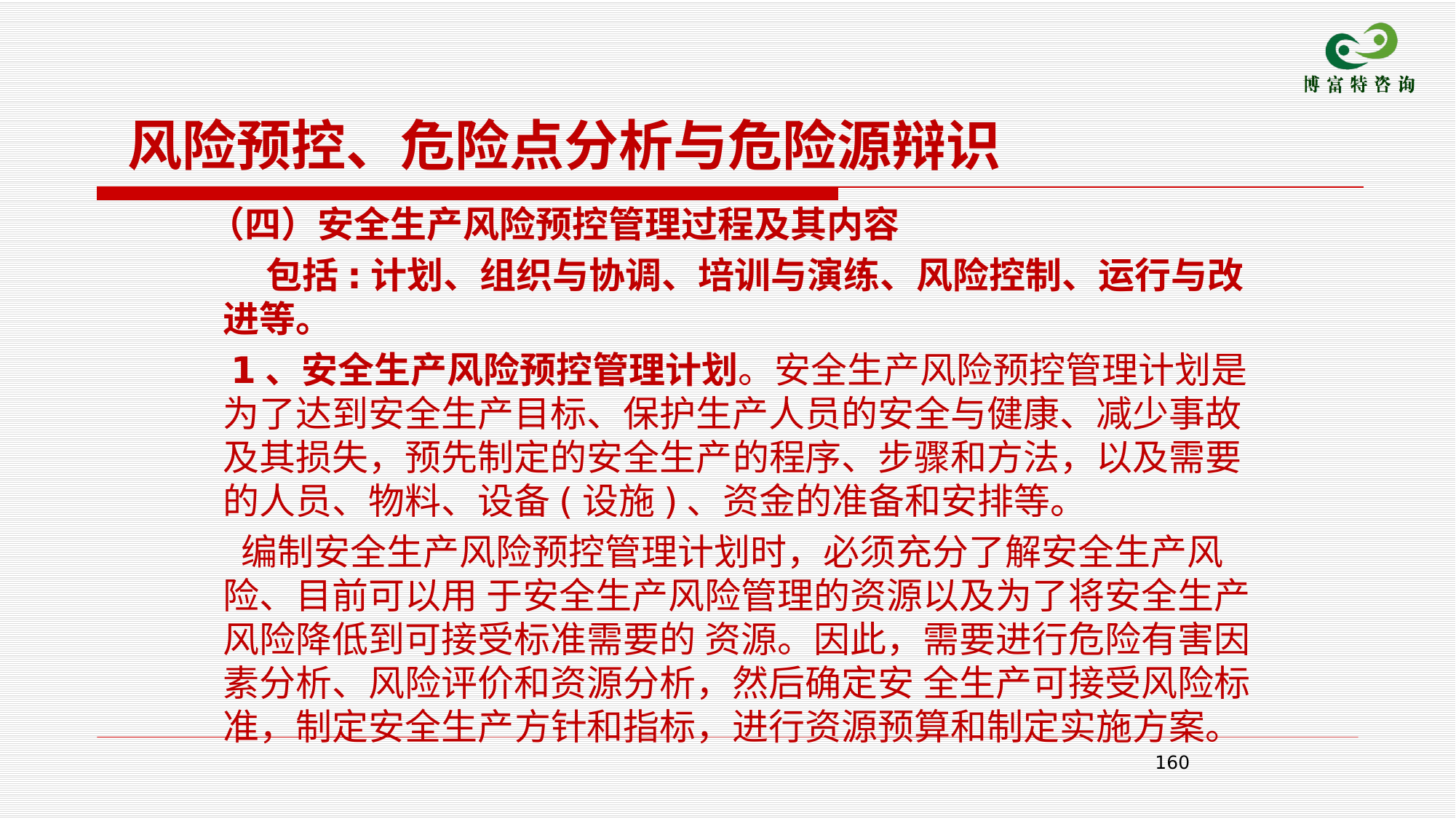

风险预控、危险点分析与危险源辩识
    （四）安全生产风险预控管理过程及其内容
           包括:计划、组织与协调、培训与演练、风险控制、运行与改进等。
     1、安全生产风险预控管理计划。安全生产风险预控管理计划是为了达到安全生产目标、保护生产人员的安全与健康、减少事故及其损失，预先制定的安全生产的程序、步骤和方法，以及需要的人员、物料、设备(设施)、资金的准备和安排等。
        编制安全生产风险预控管理计划时，必须充分了解安全生产风险、目前可以用 于安全生产风险管理的资源以及为了将安全生产风险降低到可接受标准需要的 资源。因此，需要进行危险有害因素分析、风险评价和资源分析，然后确定安 全生产可接受风险标准，制定安全生产方针和指标，进行资源预算和制定实施方案。

160